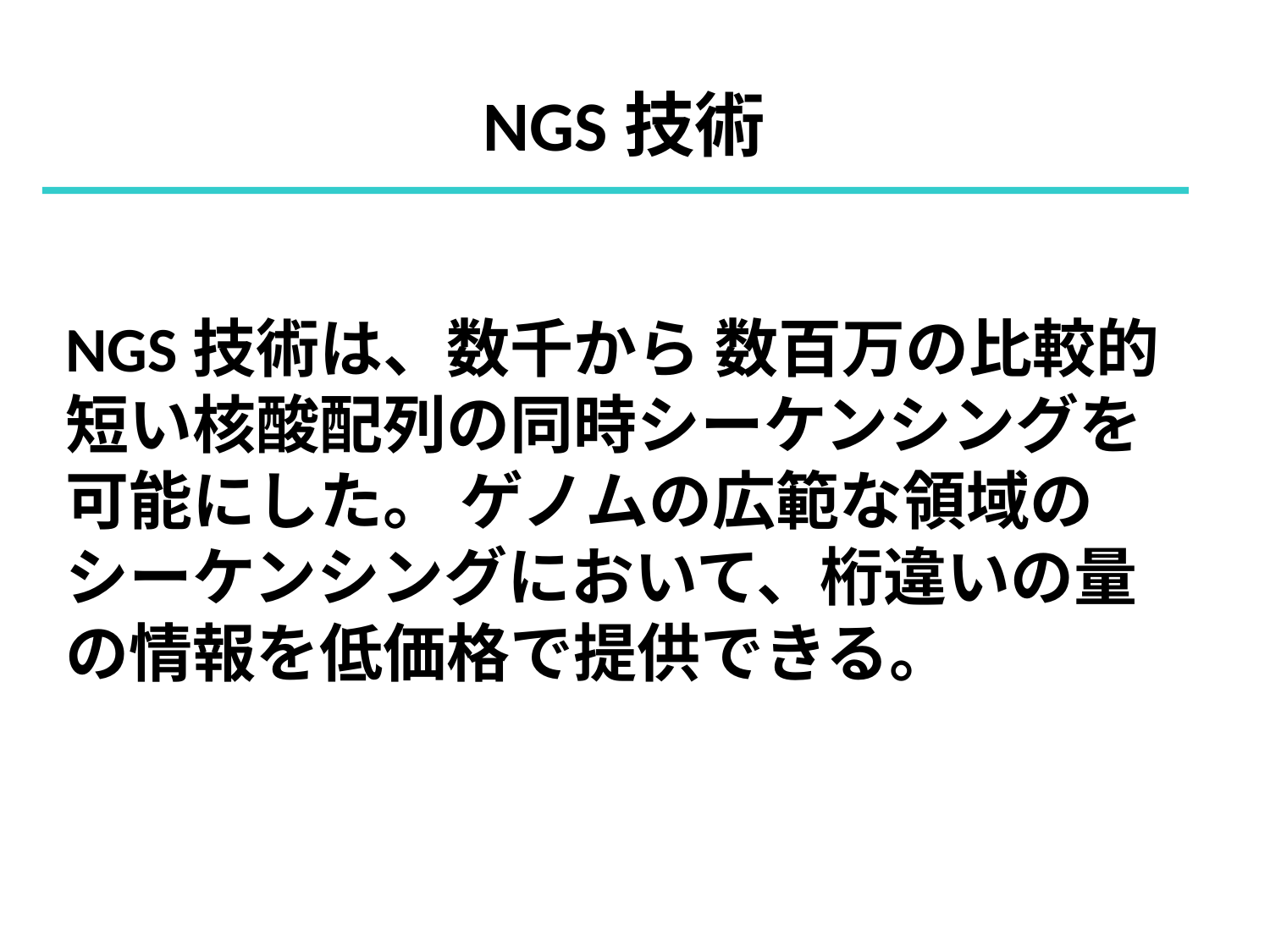

NGS技術

NGS技術は、数千から 数百万の比較的短い核酸配列の同時シーケンシングを可能にした。 ゲノムの広範な領域のシーケンシングにおいて、桁違いの量の情報を低価格で提供できる。